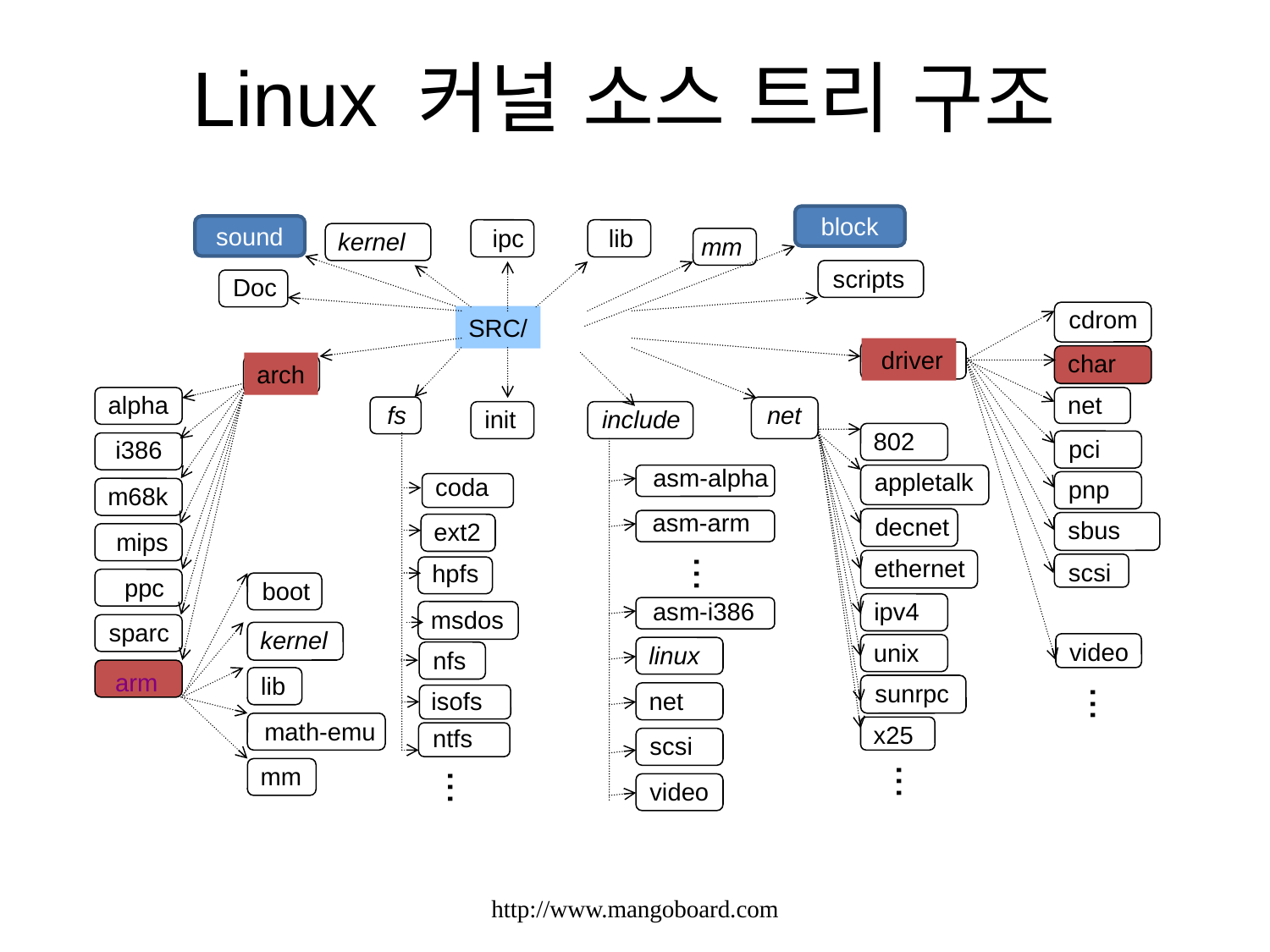

# Linux 커널 소스 트리 구조
block
 ipc
 lib
kernel

mm

scripts

Doc

cdrom

SRC/

 driver

char

arch

alpha

 i386

m68k

 mips

  ppc

sparc

 arm

net

 fs
 net

init
include

802

appletalk

decnet

ethernet

ipv4

unix

sunrpc

x25

...
pci

coda

ext2

hpfs

msdos

nfs

isofs

ntfs

...

asm-alpha

asm-arm

...
 asm-i386

linux

net

scsi

video

pnp

sbus

scsi

boot

kernel

lib

math-emu

mm

video

...
sound

http://www.mangoboard.com